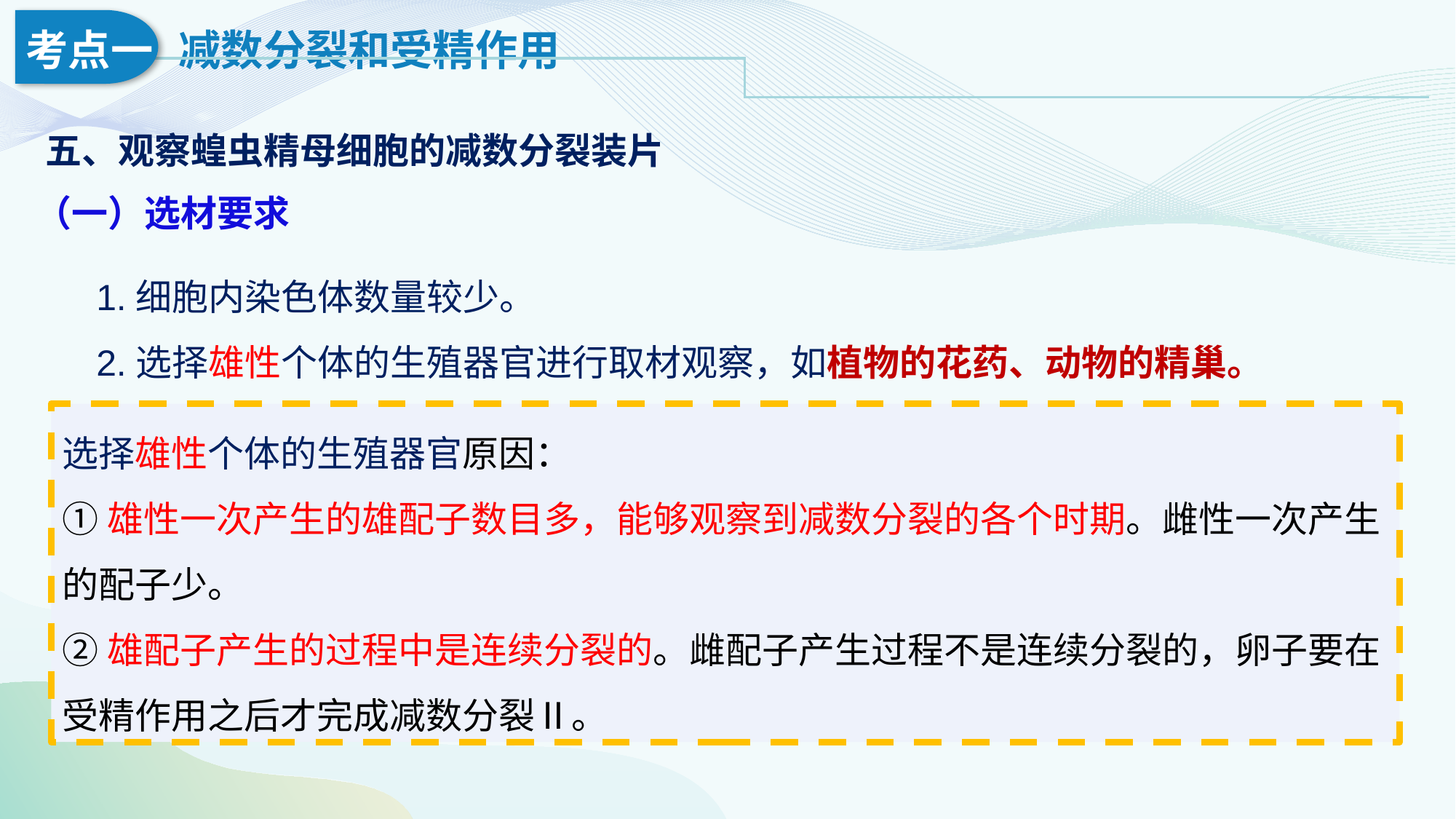

五、观察蝗虫精母细胞的减数分裂装片
（一）选材要求
1.细胞内染色体数量较少。
2.选择雄性个体的生殖器官进行取材观察，如植物的花药、动物的精巢。
选择雄性个体的生殖器官原因：
①雄性一次产生的雄配子数目多，能够观察到减数分裂的各个时期。雌性一次产生的配子少。
②雄配子产生的过程中是连续分裂的。雌配子产生过程不是连续分裂的，卵子要在受精作用之后才完成减数分裂Ⅱ。